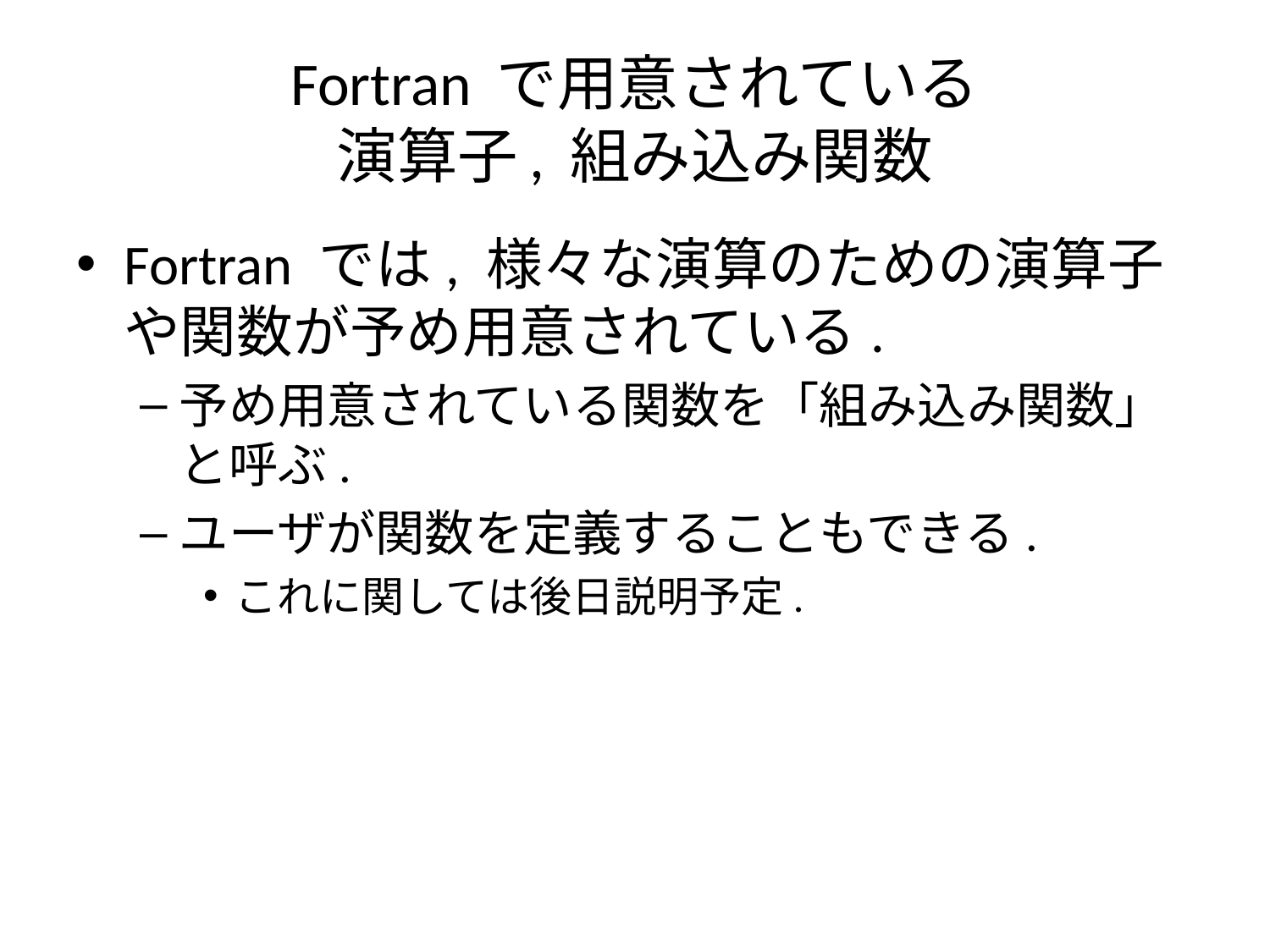

# Fortran で用意されている 演算子, 組み込み関数
Fortran では, 様々な演算のための演算子や関数が予め用意されている.
予め用意されている関数を「組み込み関数」と呼ぶ.
ユーザが関数を定義することもできる.
これに関しては後日説明予定.